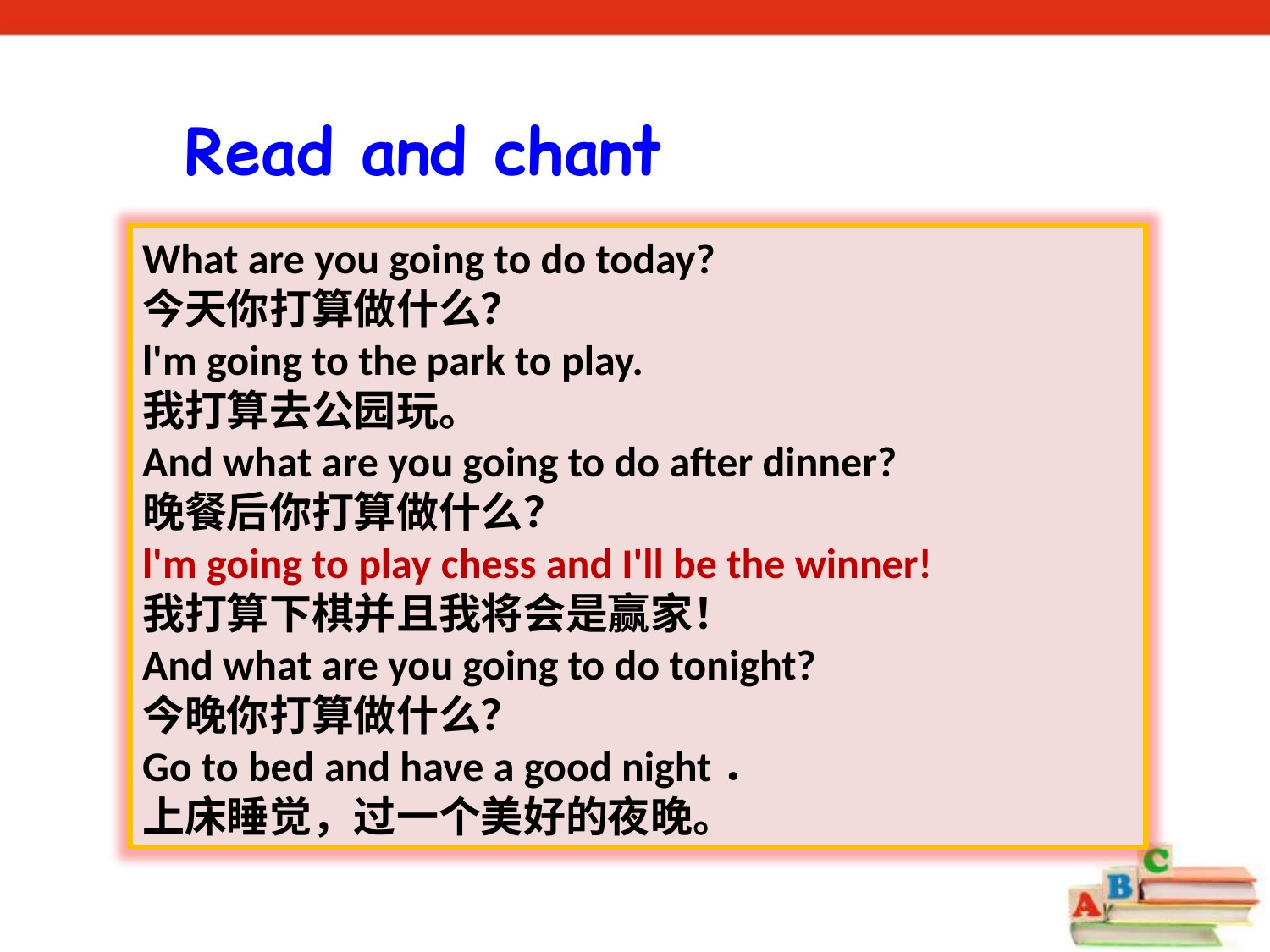

Read and chant
What are you going to do today?
今天你打算做什么？
l'm going to the park to play.
我打算去公园玩。
And what are you going to do after dinner?
晚餐后你打算做什么？
l'm going to play chess and I'll be the winner!
我打算下棋并且我将会是赢家！
And what are you going to do tonight?
今晚你打算做什么？
Go to bed and have a good night．
上床睡觉，过一个美好的夜晚。